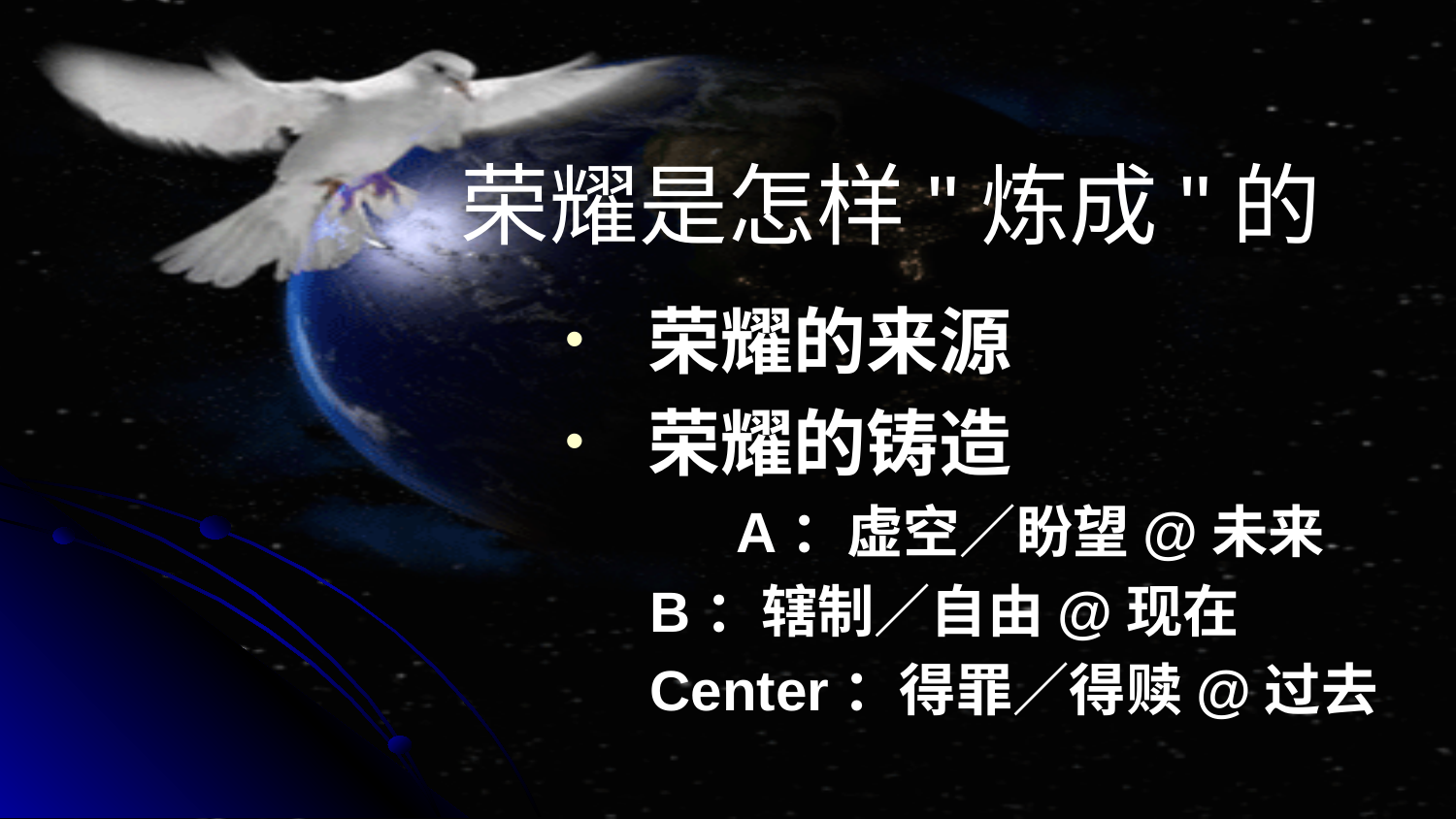

# 荣耀是怎样"炼成"的
荣耀的来源
荣耀的铸造
			   A：虚空／盼望@未来
				   B：辖制／自由@现在
				   Center：得罪／得赎@过去